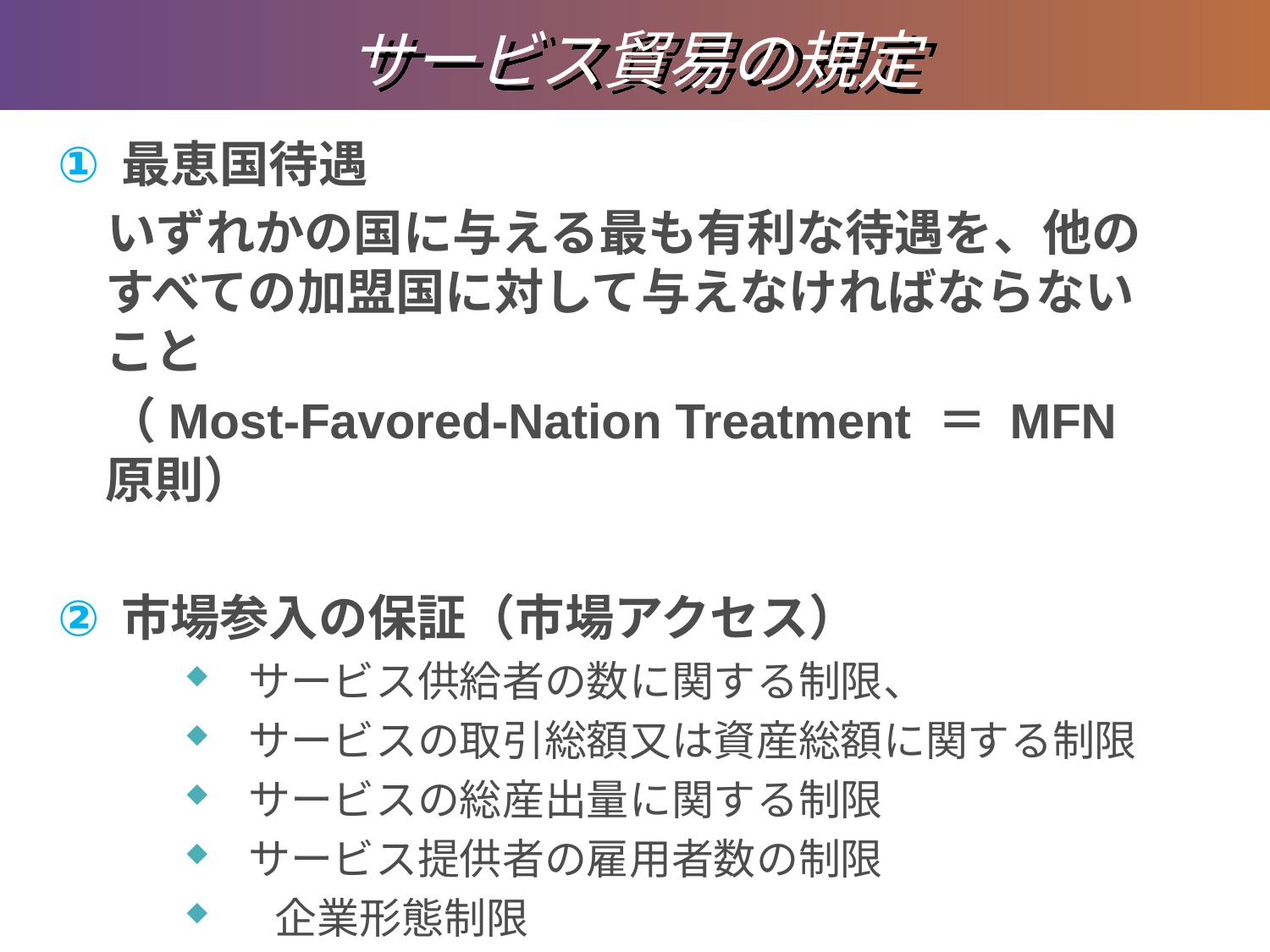

# サービス貿易の規定
最恵国待遇
いずれかの国に与える最も有利な待遇を、他のすべての加盟国に対して与えなければならないこと
（Most-Favored-Nation Treatment ＝ MFN 原則）

市場参入の保証（市場アクセス）
サービス供給者の数に関する制限、
サービスの取引総額又は資産総額に関する制限
サービスの総産出量に関する制限
サービス提供者の雇用者数の制限
　企業形態制限
　外資制限